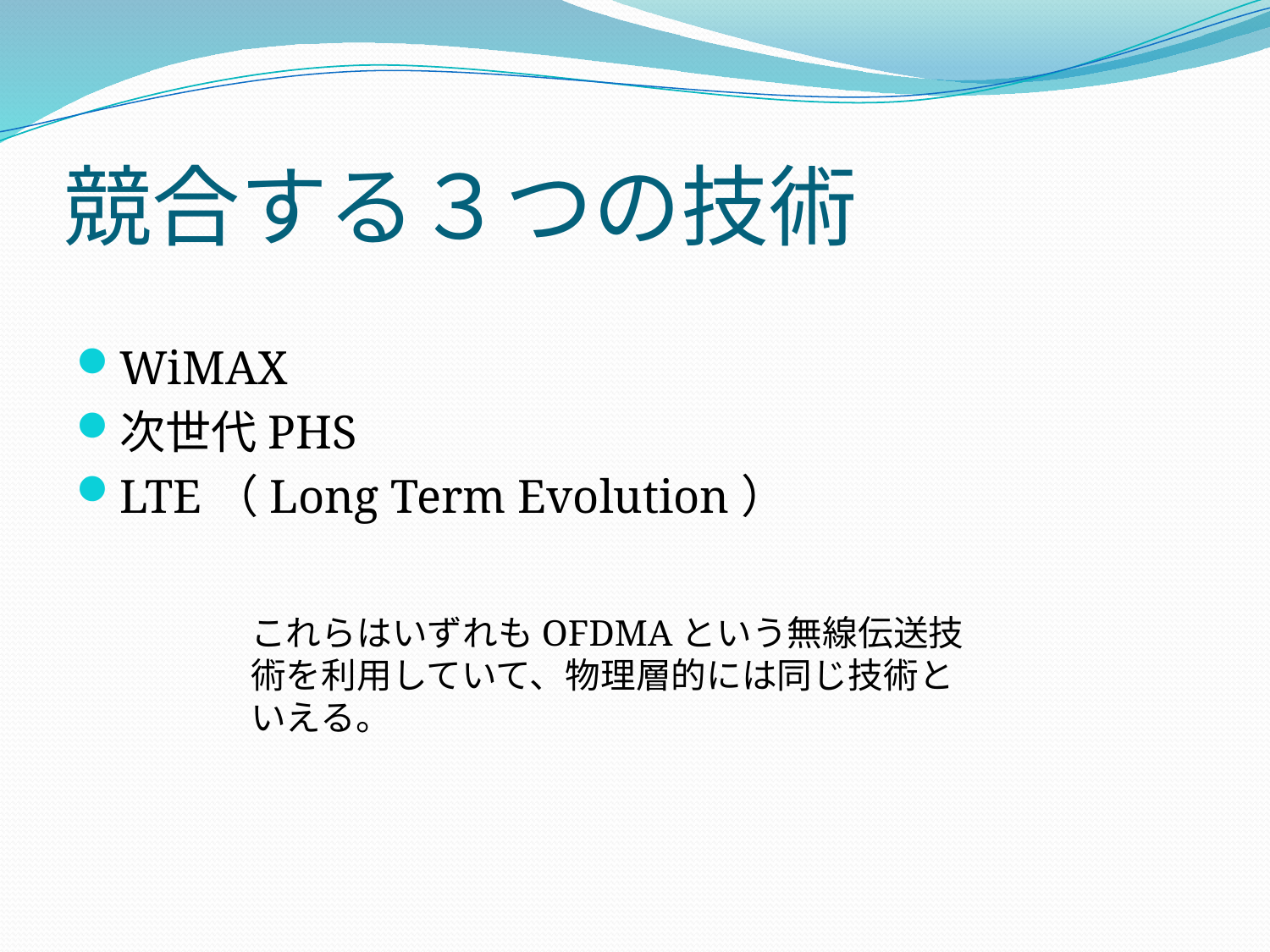

# 競合する３つの技術

WiMAX
次世代PHS
LTE（Long Term Evolution）

これらはいずれもOFDMAという無線伝送技術を利用していて、物理層的には同じ技術といえる。